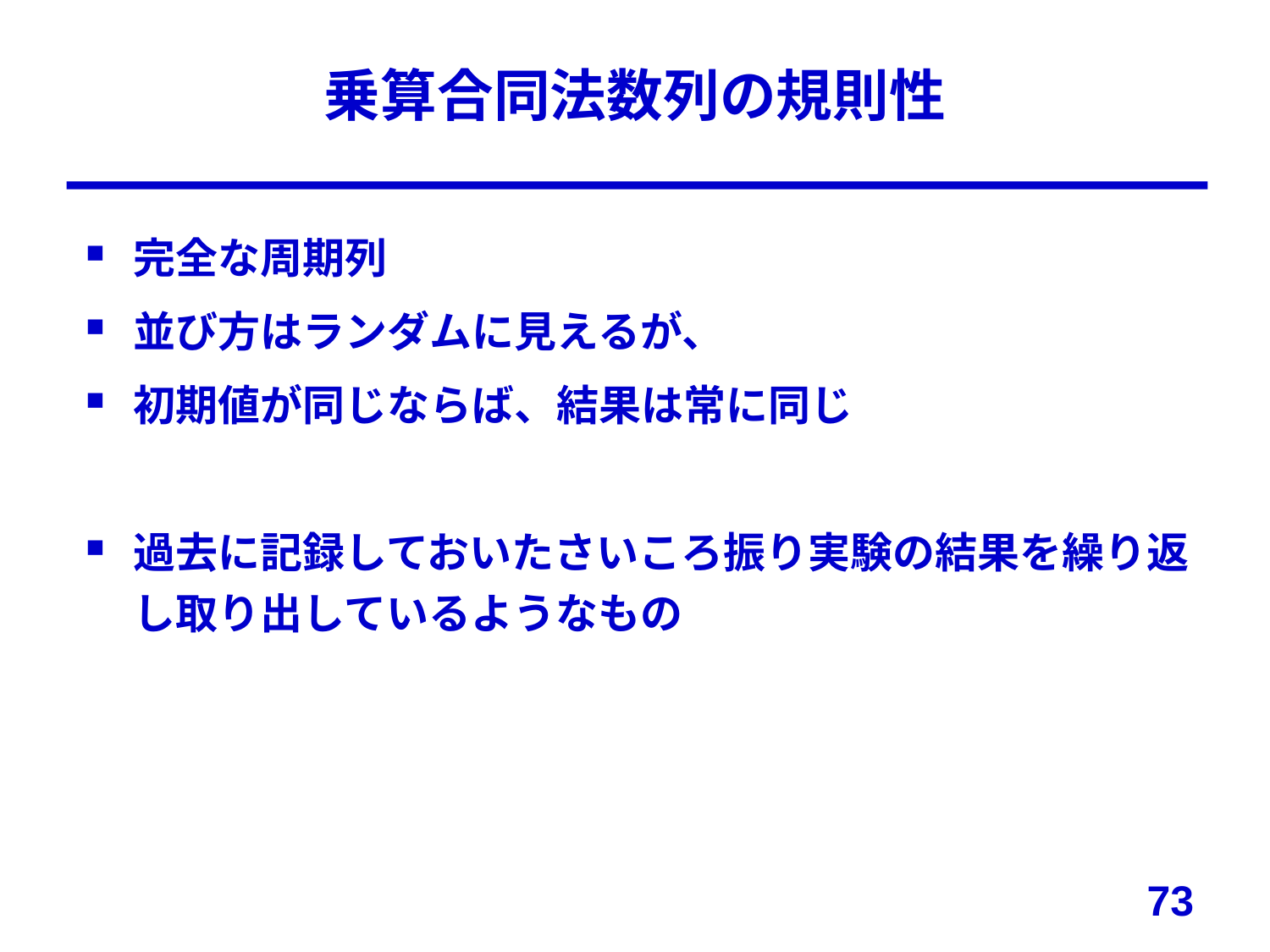

# 乗算合同法数列の規則性
完全な周期列
並び方はランダムに見えるが、
初期値が同じならば、結果は常に同じ

過去に記録しておいたさいころ振り実験の結果を繰り返し取り出しているようなもの
73